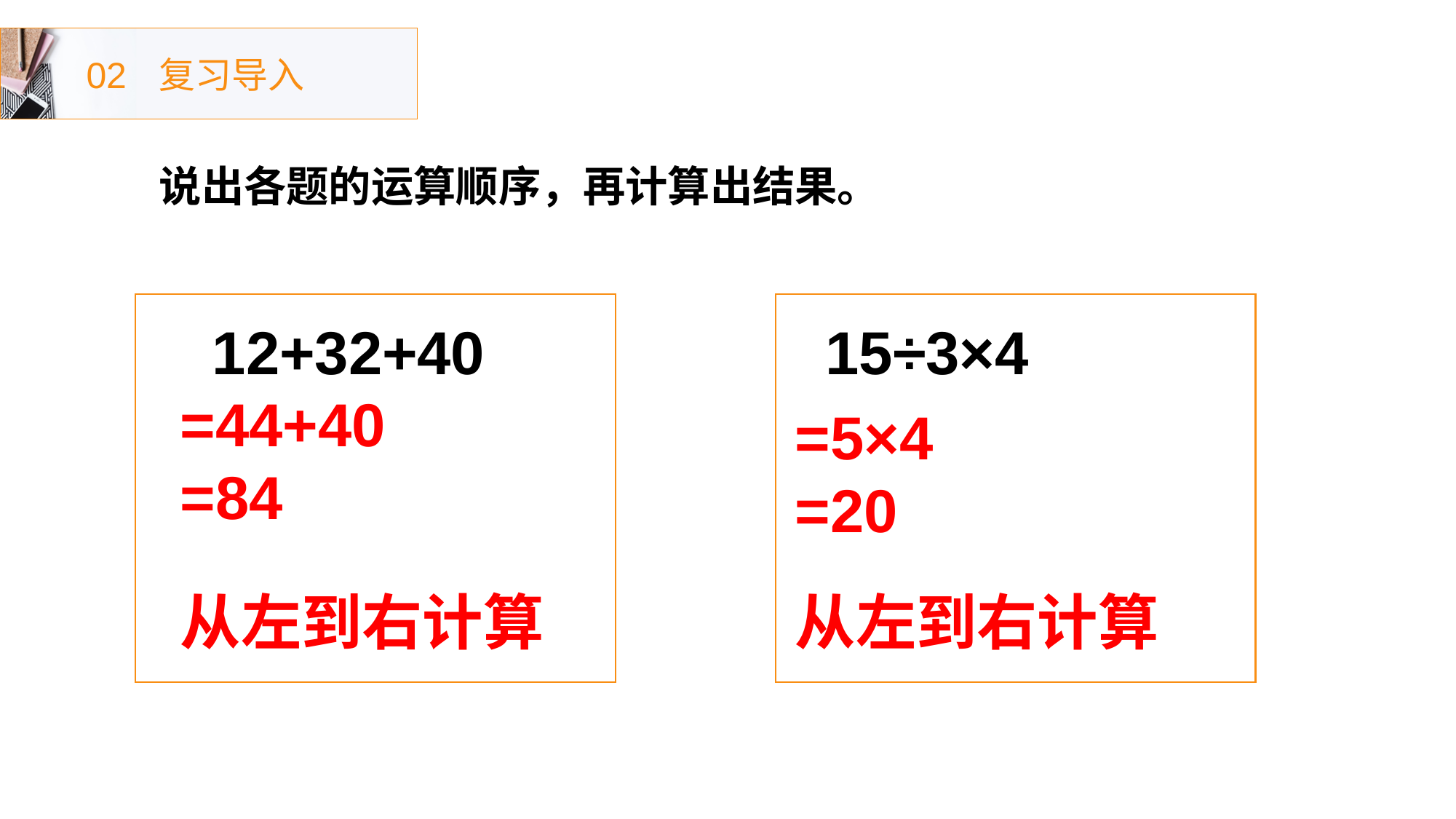

02
复习导入
说出各题的运算顺序，再计算出结果。

15÷3×4
12+32+40
=44+40
=84
=5×4
=20
从左到右计算
从左到右计算